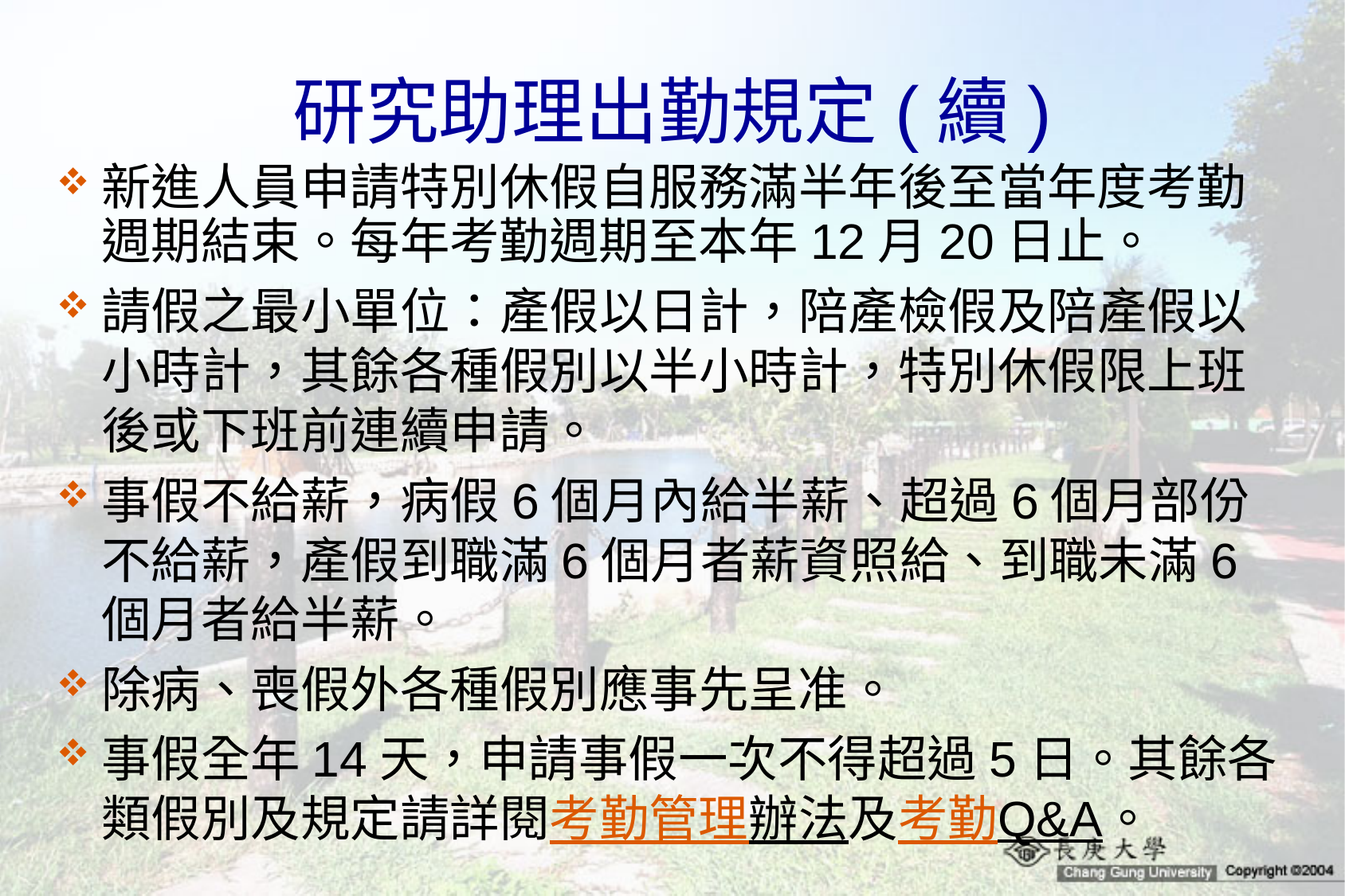

# 研究助理出勤規定(續)
新進人員申請特別休假自服務滿半年後至當年度考勤週期結束。每年考勤週期至本年12月20日止。
請假之最小單位：產假以日計，陪產檢假及陪產假以小時計，其餘各種假別以半小時計，特別休假限上班後或下班前連續申請。
事假不給薪，病假6個月內給半薪、超過6個月部份不給薪，產假到職滿6個月者薪資照給、到職未滿6個月者給半薪。
除病、喪假外各種假別應事先呈准。
事假全年14天，申請事假一次不得超過5日。其餘各類假別及規定請詳閱考勤管理辦法及考勤Q&A。